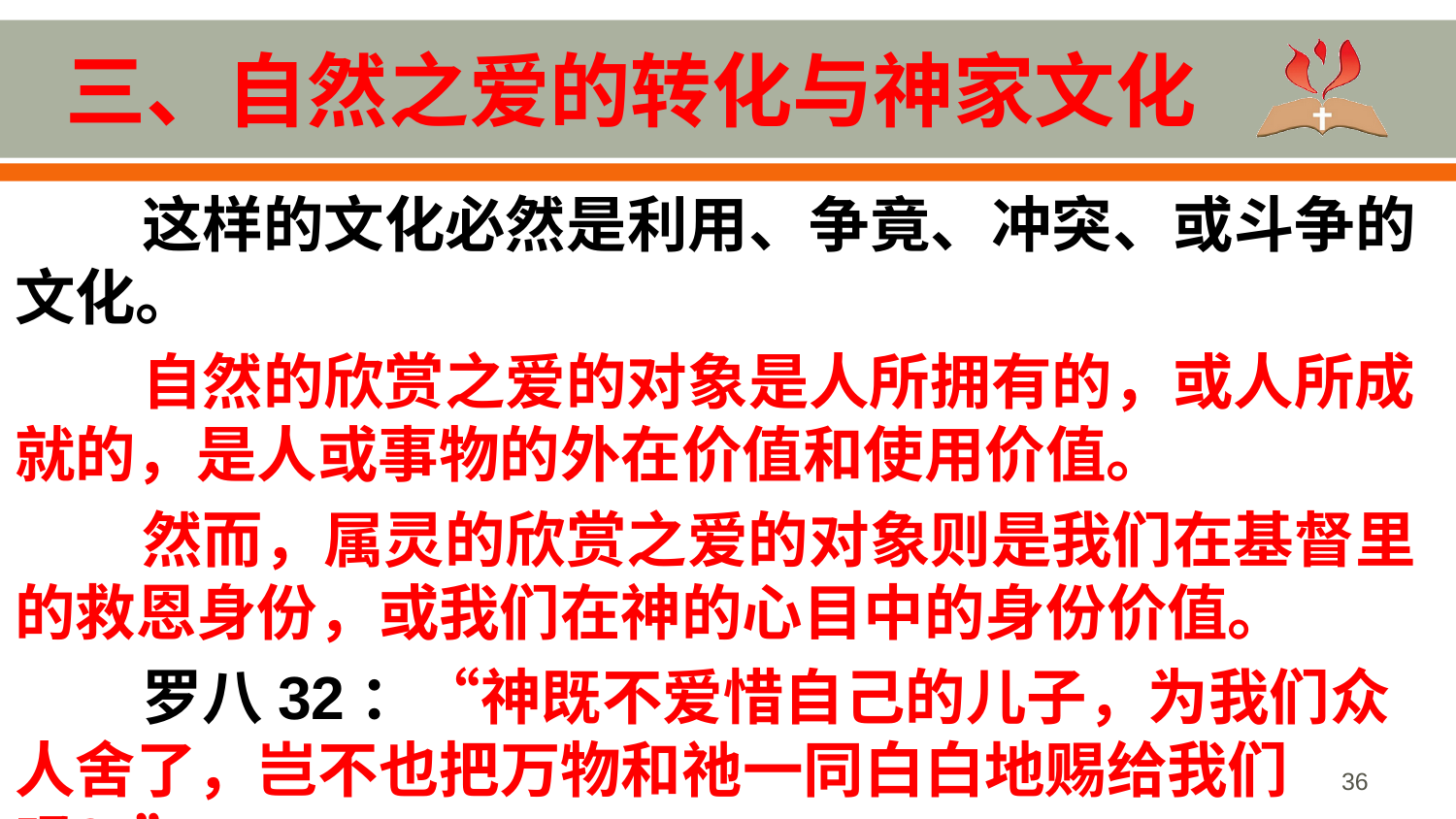

# 三、自然之爱的转化与神家文化
这样的文化必然是利用、争竟、冲突、或斗争的文化。
自然的欣赏之爱的对象是人所拥有的，或人所成就的，是人或事物的外在价值和使用价值。
然而，属灵的欣赏之爱的对象则是我们在基督里的救恩身份，或我们在神的心目中的身份价值。
罗八32：“神既不爱惜自己的儿子，为我们众人舍了，岂不也把万物和祂一同白白地赐给我们吗？”

36